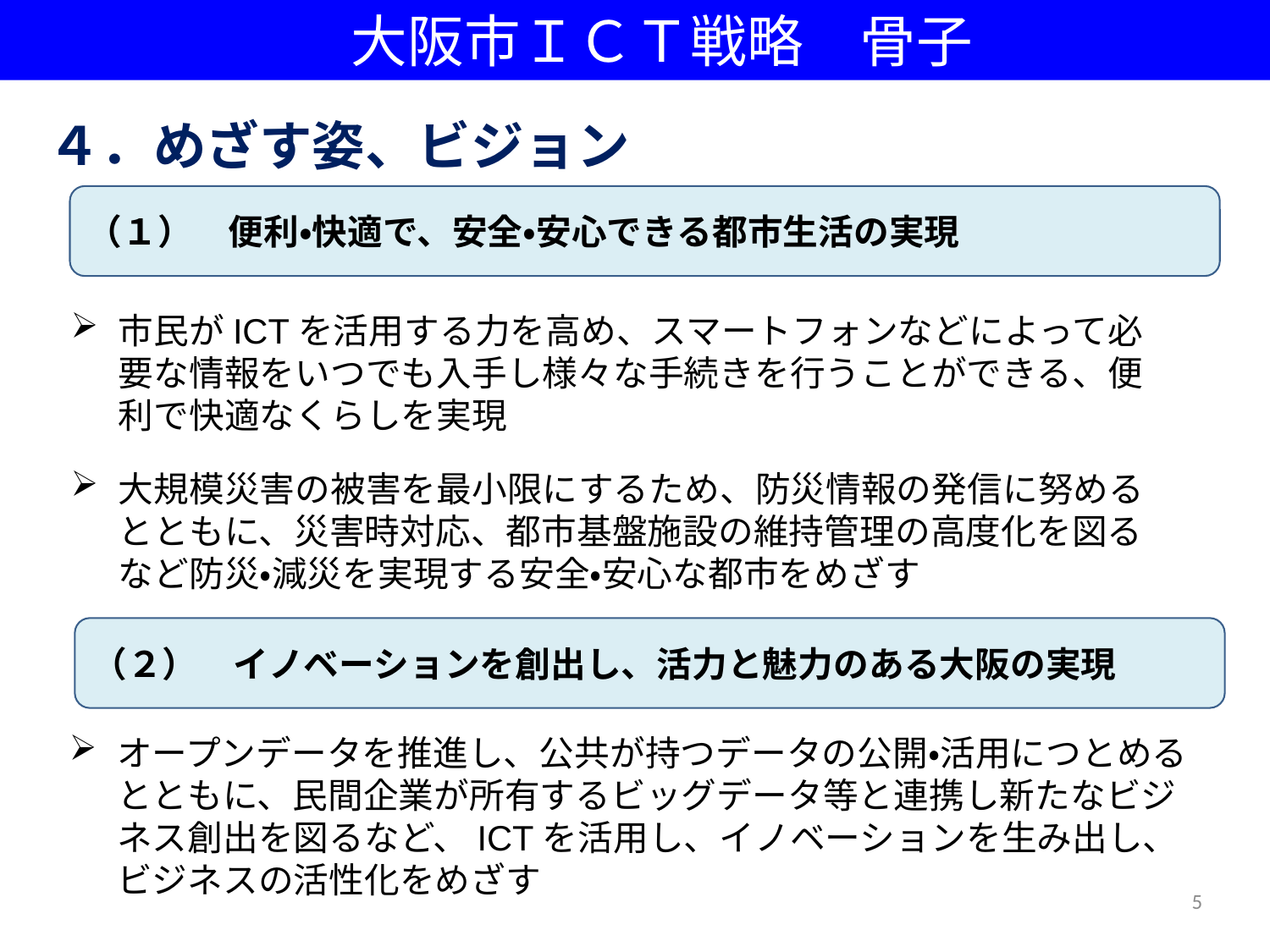

大阪市ＩＣＴ戦略　骨子
４．めざす姿、ビジョン

（１）　便利・快適で、安全・安心できる都市生活の実現
市民がICTを活用する力を高め、スマートフォンなどによって必要な情報をいつでも入手し様々な手続きを行うことができる、便利で快適なくらしを実現

大規模災害の被害を最小限にするため、防災情報の発信に努めるとともに、災害時対応、都市基盤施設の維持管理の高度化を図るなど防災・減災を実現する安全・安心な都市をめざす
（２）　イノベーションを創出し、活力と魅力のある大阪の実現
オープンデータを推進し、公共が持つデータの公開・活用につとめるとともに、民間企業が所有するビッグデータ等と連携し新たなビジネス創出を図るなど、ICTを活用し、イノベーションを生み出し、ビジネスの活性化をめざす
5